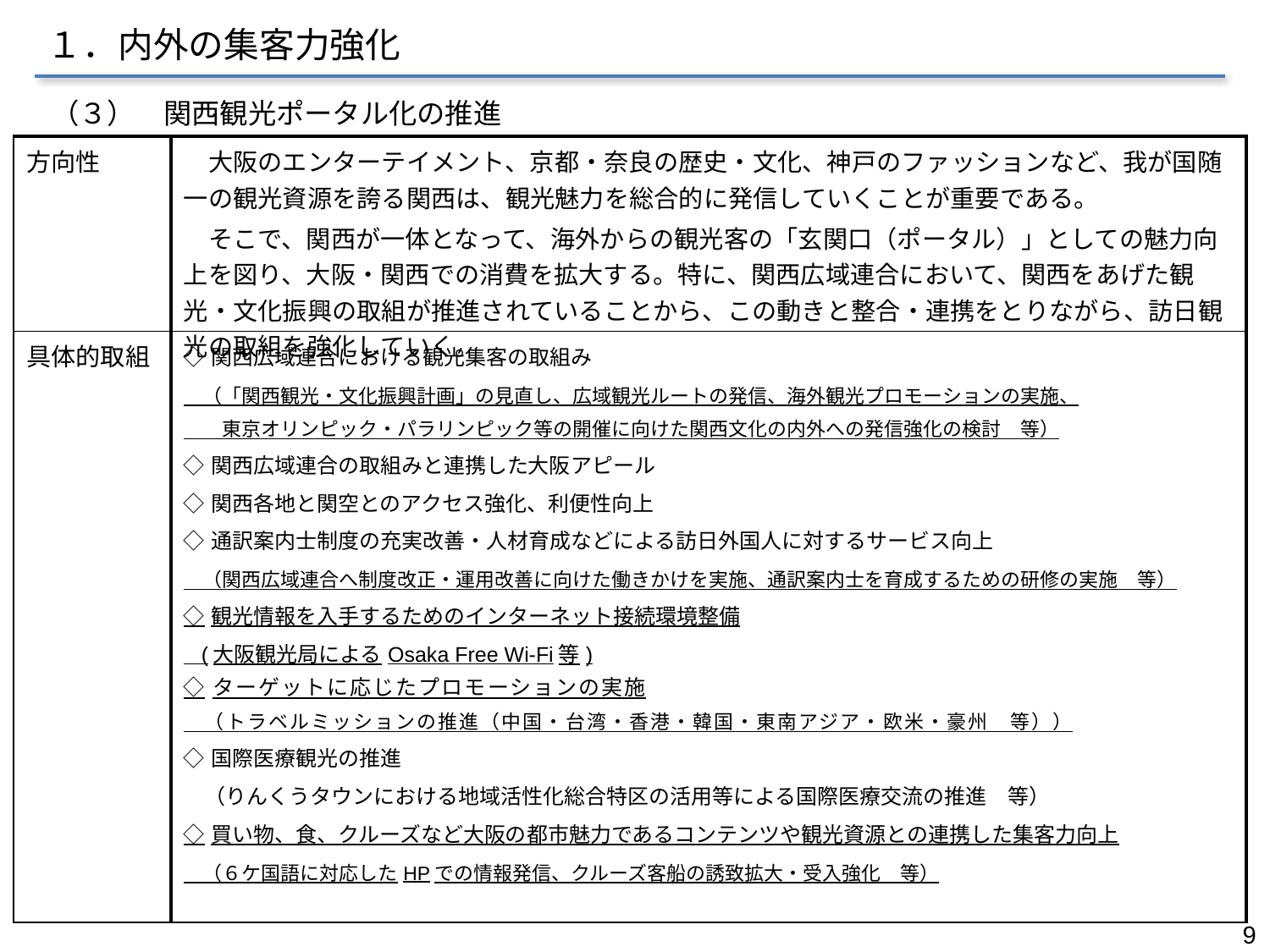

１．内外の集客力強化
（３）　関西観光ポータル化の推進
| 方向性 | 大阪のエンターテイメント、京都・奈良の歴史・文化、神戸のファッションなど、我が国随一の観光資源を誇る関西は、観光魅力を総合的に発信していくことが重要である。 　そこで、関西が一体となって、海外からの観光客の「玄関口（ポータル）」としての魅力向上を図り、大阪・関西での消費を拡大する。特に、関西広域連合において、関西をあげた観光・文化振興の取組が推進されていることから、この動きと整合・連携をとりながら、訪日観光の取組を強化していく。 |
| --- | --- |
| 具体的取組 | ◇関西広域連合における観光集客の取組み 　（「関西観光・文化振興計画」の見直し、広域観光ルートの発信、海外観光プロモーションの実施、 　　東京オリンピック・パラリンピック等の開催に向けた関西文化の内外への発信強化の検討　等） ◇関西広域連合の取組みと連携した大阪アピール ◇関西各地と関空とのアクセス強化、利便性向上 ◇通訳案内士制度の充実改善・人材育成などによる訪日外国人に対するサービス向上 　（関西広域連合へ制度改正・運用改善に向けた働きかけを実施、通訳案内士を育成するための研修の実施　等） ◇観光情報を入手するためのインターネット接続環境整備 (大阪観光局によるOsaka Free Wi-Fi等) ◇ターゲットに応じたプロモーションの実施 　（トラベルミッションの推進（中国・台湾・香港・韓国・東南アジア・欧米・豪州　等）） ◇国際医療観光の推進 　（りんくうタウンにおける地域活性化総合特区の活用等による国際医療交流の推進　等） ◇買い物、食、クルーズなど大阪の都市魅力であるコンテンツや観光資源との連携した集客力向上 　（６ケ国語に対応したHPでの情報発信、クルーズ客船の誘致拡大・受入強化　等） |
9